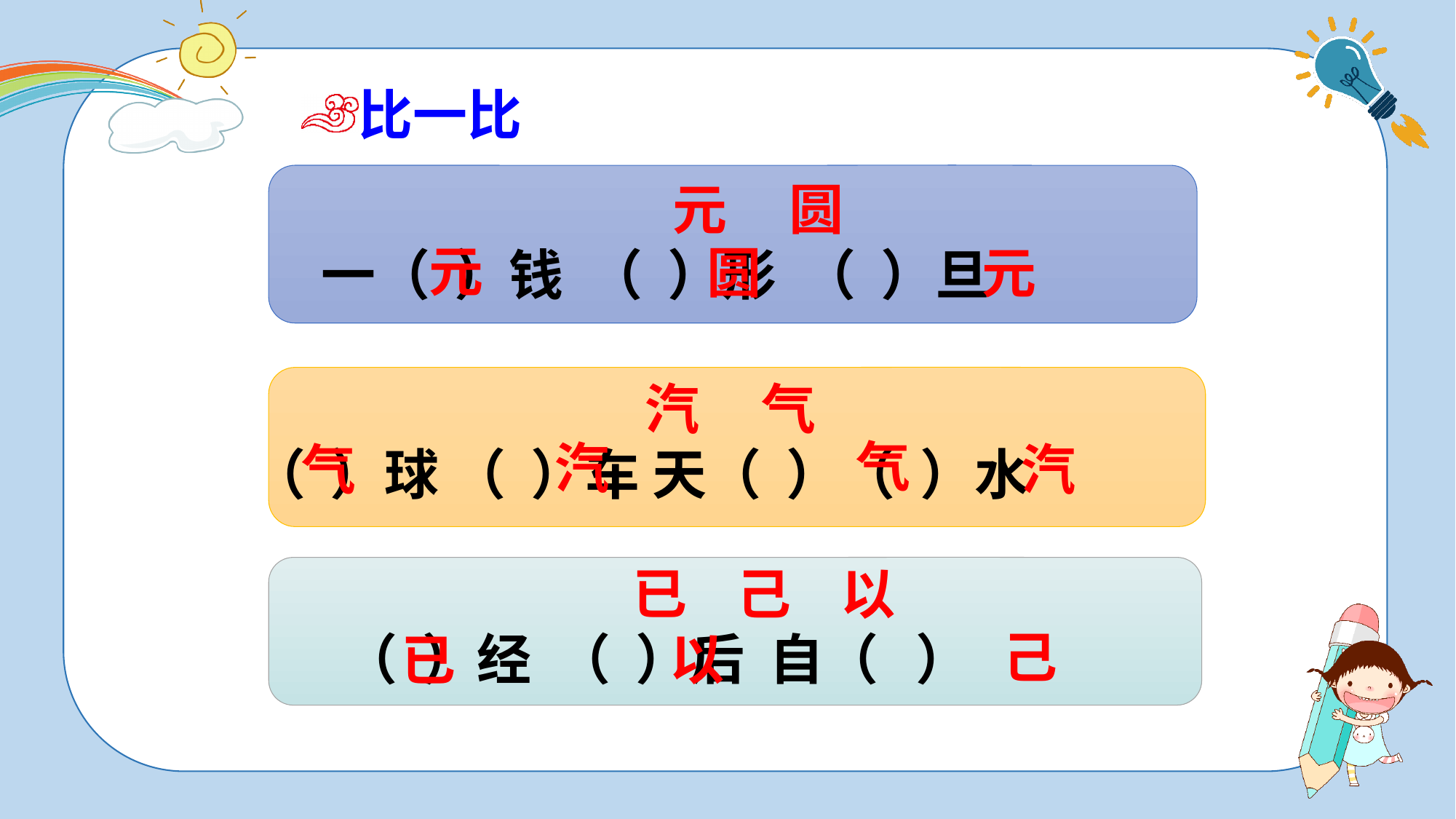

比一比

元     圆
一（  ）钱  （  ）形  （  ）旦
元
圆
元

汽     气
（  ）球 （  ）车 天（  ）（  ）水
气
汽
气
汽
已    己    以
（  ）经  （  ）后  自（   ）

己
以
已